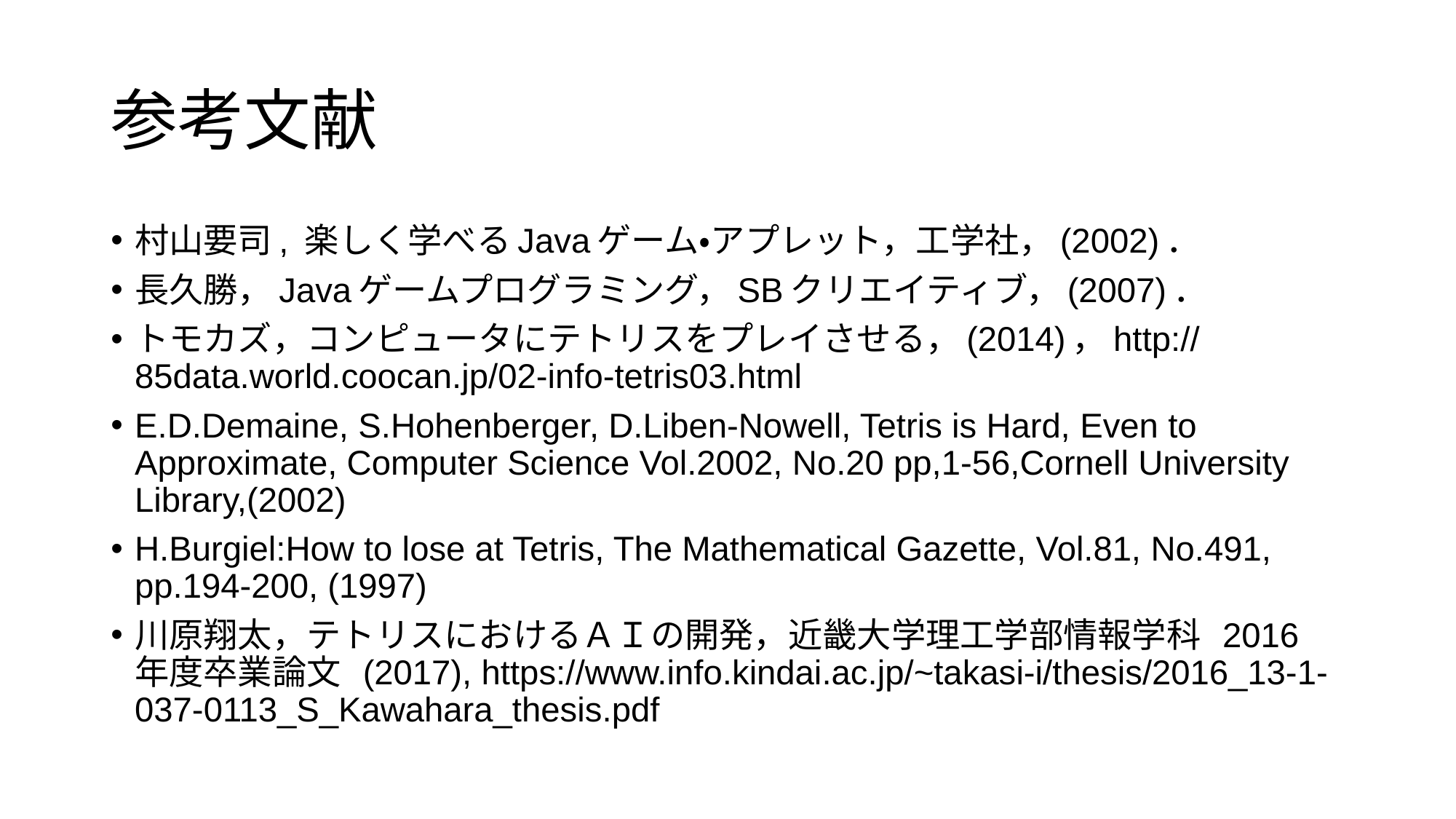

# 参考文献
村山要司, 楽しく学べるJavaゲーム・アプレット，工学社，(2002)．
長久勝，Javaゲームプログラミング，SBクリエイティブ，(2007)．
トモカズ，コンピュータにテトリスをプレイさせる，(2014)，http://85data.world.coocan.jp/02-info-tetris03.html
E.D.Demaine, S.Hohenberger, D.Liben-Nowell, Tetris is Hard, Even to Approximate, Computer Science Vol.2002, No.20 pp,1-56,Cornell University Library,(2002)
H.Burgiel:How to lose at Tetris, The Mathematical Gazette, Vol.81, No.491, pp.194-200, (1997)
川原翔太，テトリスにおけるＡＩの開発，近畿大学理工学部情報学科  2016 年度卒業論文  (2017), https://www.info.kindai.ac.jp/~takasi-i/thesis/2016_13-1-037-0113_S_Kawahara_thesis.pdf